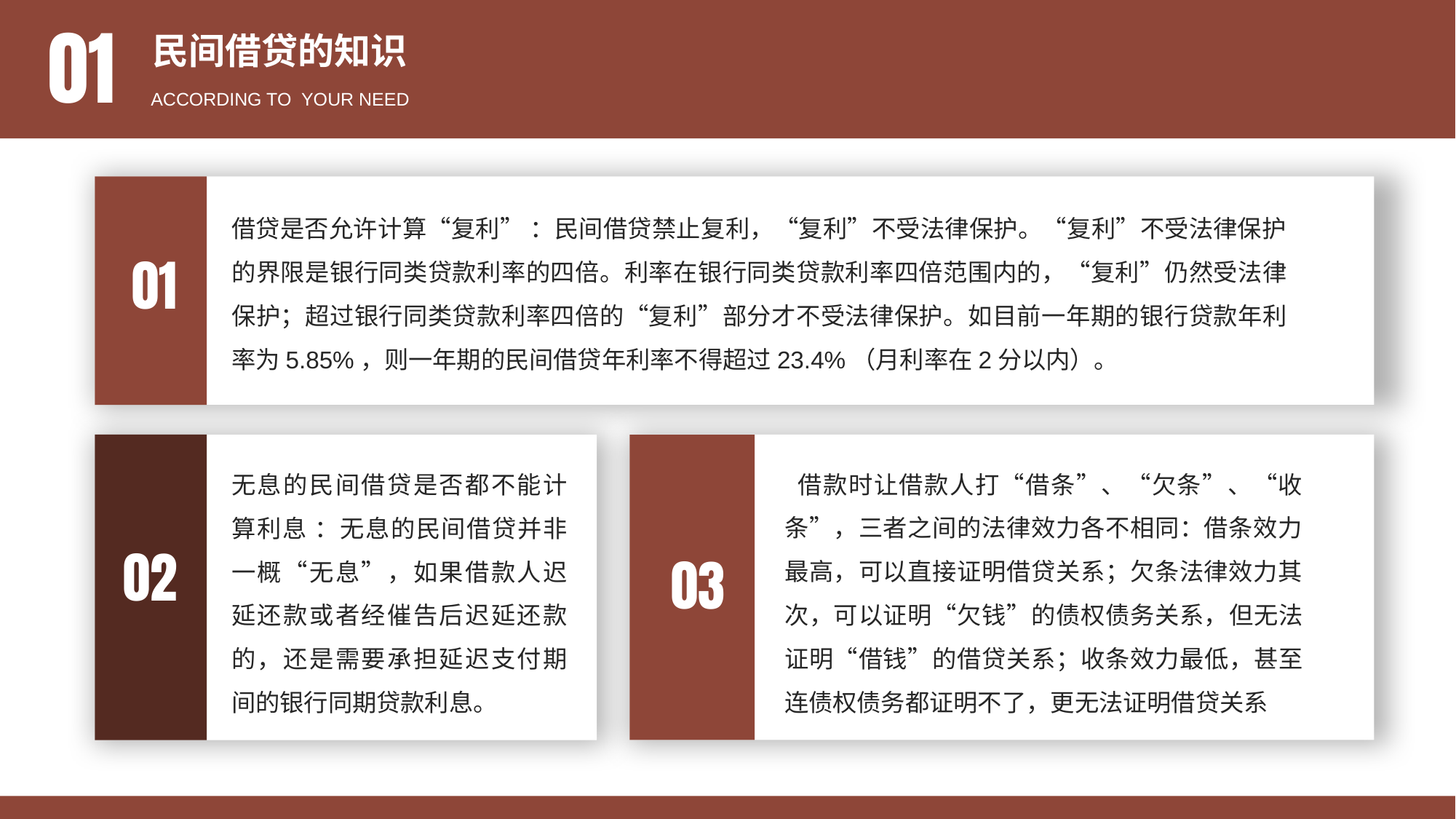

01
民间借贷的知识
according to  your need

借贷是否允许计算“复利” ：民间借贷禁止复利，“复利”不受法律保护。“复利”不受法律保护的界限是银行同类贷款利率的四倍。利率在银行同类贷款利率四倍范围内的，“复利”仍然受法律保护；超过银行同类贷款利率四倍的“复利”部分才不受法律保护。如目前一年期的银行贷款年利率为5.85%，则一年期的民间借贷年利率不得超过23.4%（月利率在2分以内）。

01

无息的民间借贷是否都不能计算利息 ：无息的民间借贷并非一概“无息”，如果借款人迟延还款或者经催告后迟延还款的，还是需要承担延迟支付期间的银行同期贷款利息。
02

 借款时让借款人打“借条”、“欠条”、“收条”，三者之间的法律效力各不相同：借条效力最高，可以直接证明借贷关系；欠条法律效力其次，可以证明“欠钱”的债权债务关系，但无法证明“借钱”的借贷关系；收条效力最低，甚至连债权债务都证明不了，更无法证明借贷关系

03